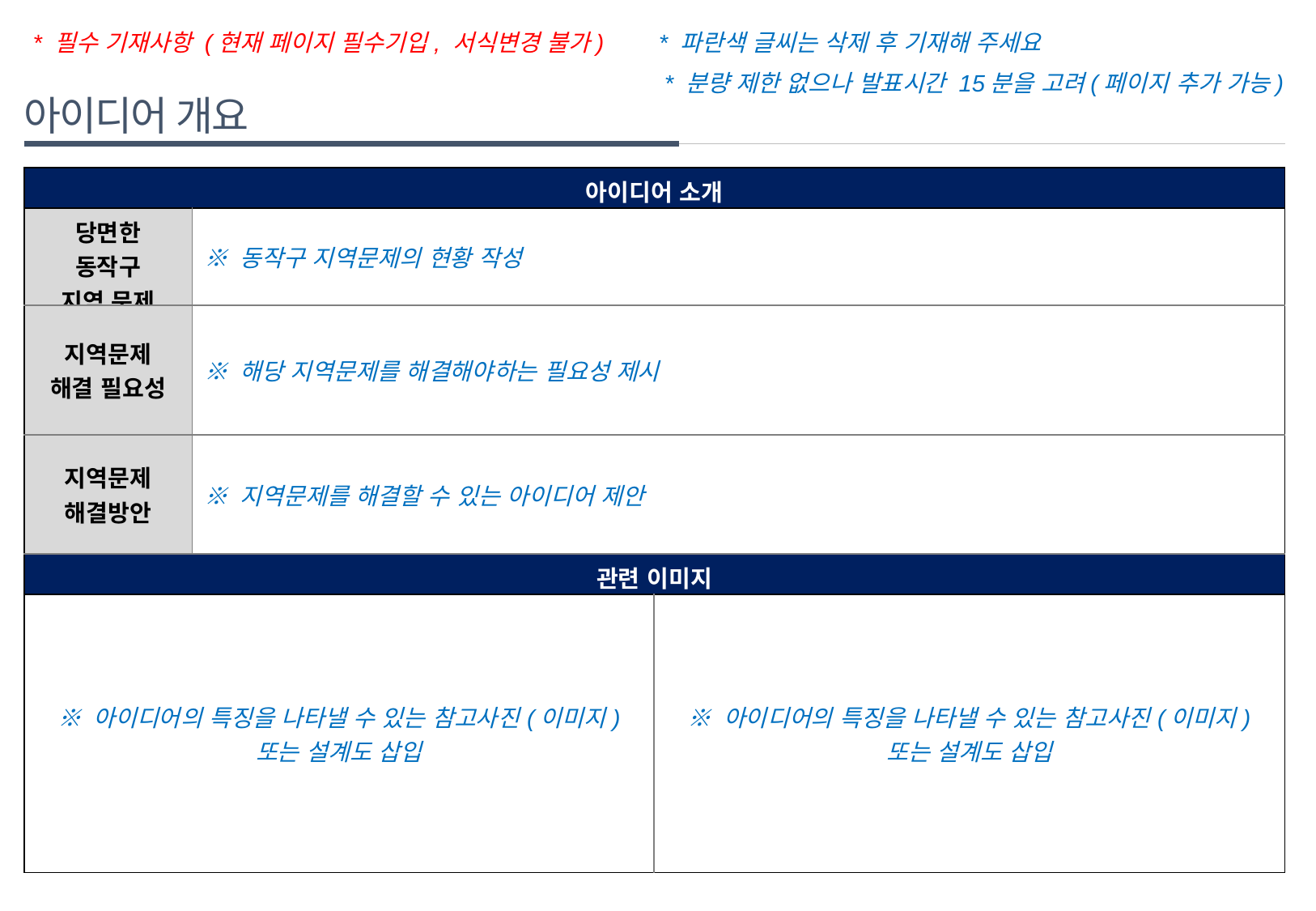

* 파란색 글씨는 삭제 후 기재해 주세요
* 필수 기재사항 (현재 페이지 필수기입, 서식변경 불가)
* 분량 제한 없으나 발표시간 15분을 고려(페이지 추가 가능)
아이디어 개요
| 아이디어 소개 |  |  |
| --- | --- | --- |
| 당면한 동작구 지역 문제 | ※ 동작구 지역문제의 현황 작성 |  |
| 지역문제 해결 필요성 | ※ 해당 지역문제를 해결해야하는 필요성 제시 |  |
| 지역문제 해결방안 | ※ 지역문제를 해결할 수 있는 아이디어 제안 |  |
| 관련 이미지 |  |  |
| ※ 아이디어의 특징을 나타낼 수 있는 참고사진(이미지) 또는 설계도 삽입 | ※ 동작구 지역문제의 현황 작성 | ※ 아이디어의 특징을 나타낼 수 있는 참고사진(이미지) 또는 설계도 삽입 |